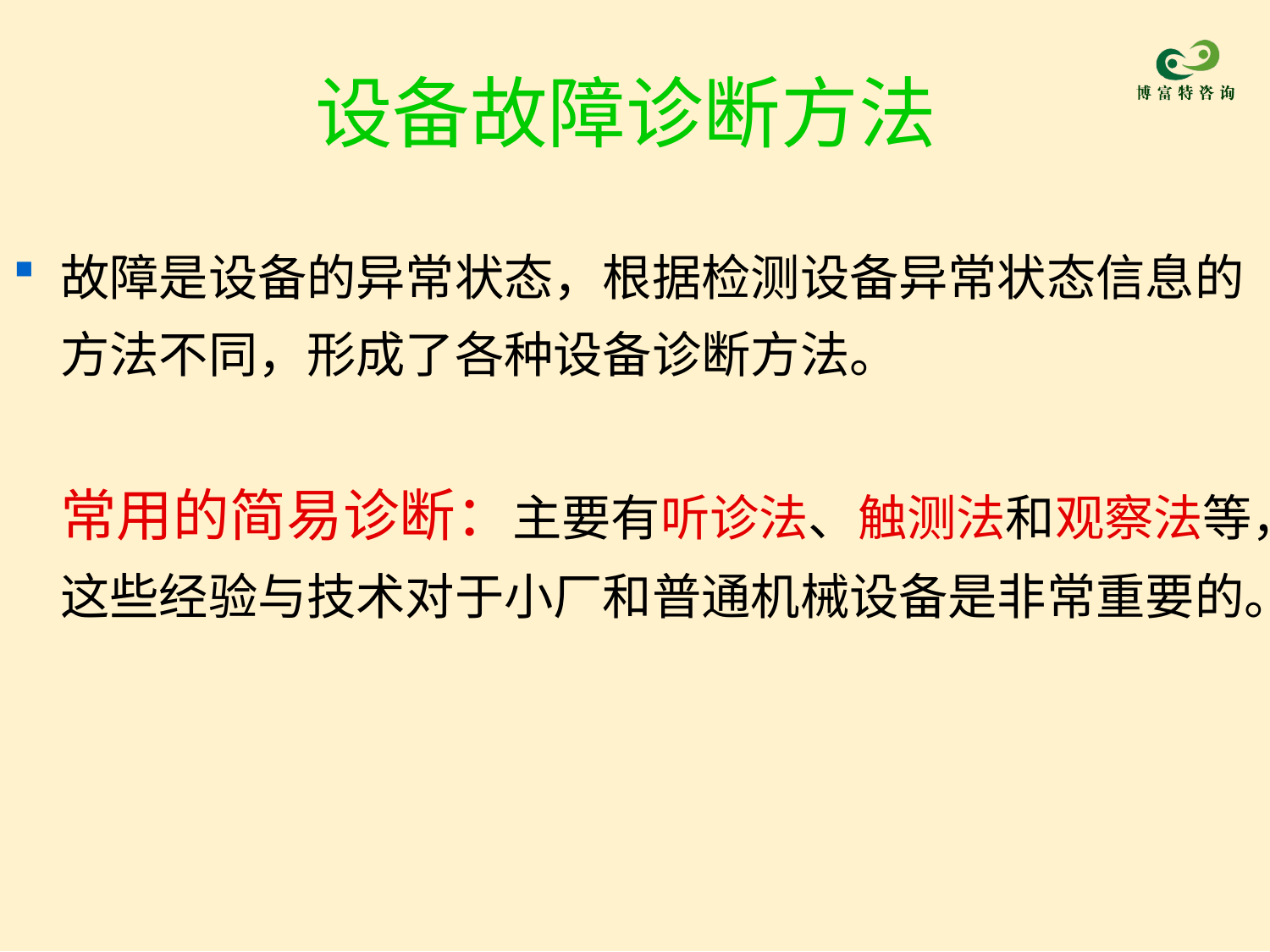

# 设备故障诊断方法
故障是设备的异常状态，根据检测设备异常状态信息的方法不同，形成了各种设备诊断方法。 
常用的简易诊断：主要有听诊法、触测法和观察法等，这些经验与技术对于小厂和普通机械设备是非常重要的。
38